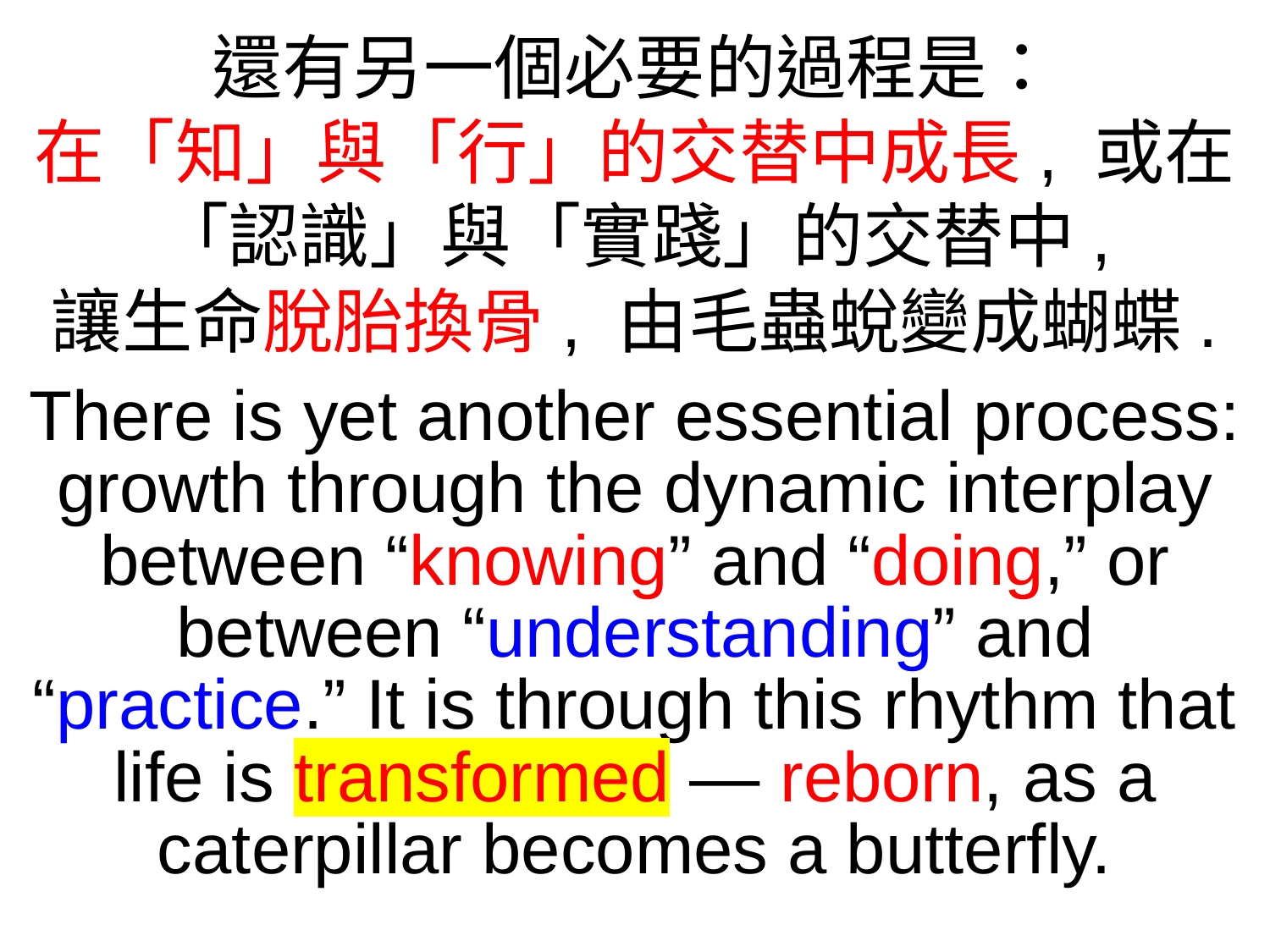

還有另一個必要的過程是：
在「知」與「行」的交替中成長, 或在
「認識」與「實踐」的交替中,
讓生命脫胎換骨, 由毛蟲蛻變成蝴蝶.
There is yet another essential process: growth through the dynamic interplay between “knowing” and “doing,” or between “understanding” and “practice.” It is through this rhythm that life is transformed — reborn, as a caterpillar becomes a butterfly.